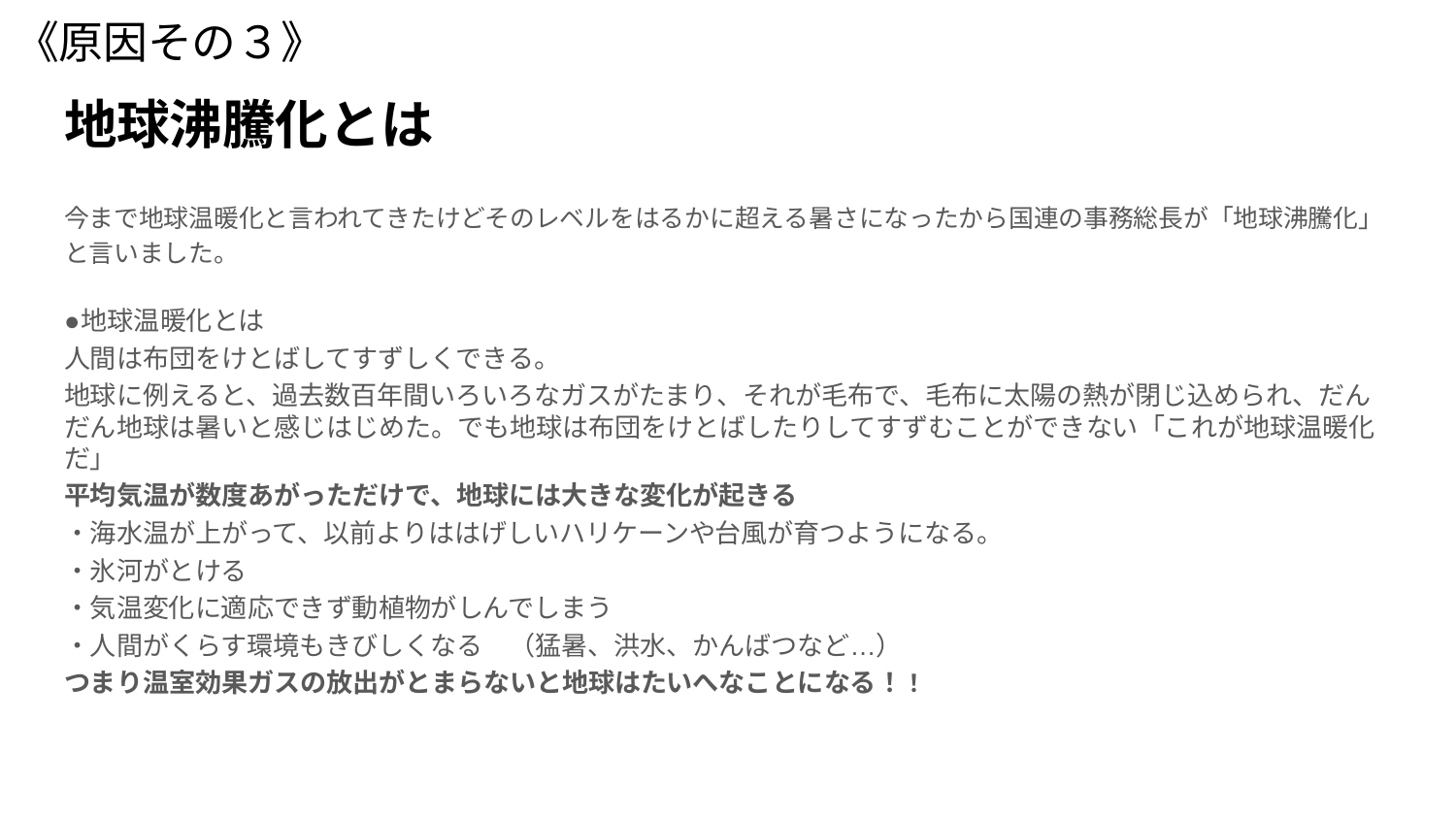

《原因その３》
# 地球沸騰化とは
今まで地球温暖化と言われてきたけどそのレベルをはるかに超える暑さになったから国連の事務総長が「地球沸騰化」と言いました。

●地球温暖化とは
人間は布団をけとばしてすずしくできる。
地球に例えると、過去数百年間いろいろなガスがたまり、それが毛布で、毛布に太陽の熱が閉じ込められ、だんだん地球は暑いと感じはじめた。でも地球は布団をけとばしたりしてすずむことができない「これが地球温暖化だ」
平均気温が数度あがっただけで、地球には大きな変化が起きる
・海水温が上がって、以前よりははげしいハリケーンや台風が育つようになる。
・氷河がとける
・気温変化に適応できず動植物がしんでしまう
・人間がくらす環境もきびしくなる　（猛暑、洪水、かんばつなど…）
つまり温室効果ガスの放出がとまらないと地球はたいへなことになる！！